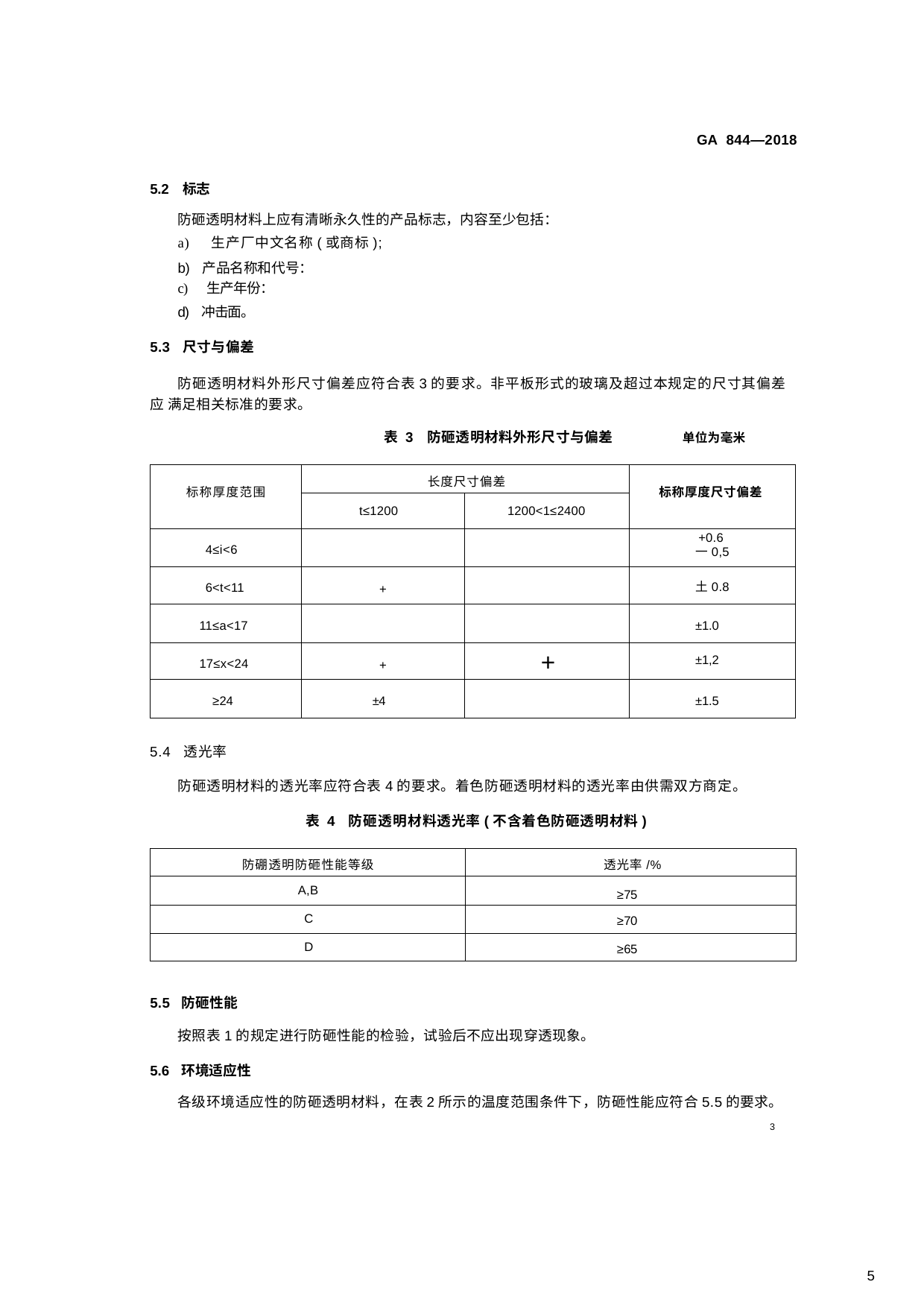

GA  844—2018

5.2 标志
防砸透明材料上应有清晰永久性的产品标志，内容至少包括：
a)     生产厂中文名称(或商标);
b) 产品名称和代号：
c)     生产年份：
d)  冲击面。
5.3 尺寸与偏差
防砸透明材料外形尺寸偏差应符合表3的要求。非平板形式的玻璃及超过本规定的尺寸其偏差应 满足相关标准的要求。

表 3 防砸透明材料外形尺寸与偏差                    单位为毫米
| 标称厚度范围 | 长度尺寸偏差 |  | 标称厚度尺寸偏差 |
| --- | --- | --- | --- |
|  | t≤1200 | 1200<1≤2400 |  |
| 4≤i<6 |  |  | +0.6 一0,5 |
| 6<t<11 | + |  | 土0.8 |
| 11≤a<17 |  |  | ±1.0 |
| 17≤x<24 | + | + | ±1,2 |
| ≥24 | ±4 |  | ±1.5 |

5.4 透光率
防砸透明材料的透光率应符合表4的要求。着色防砸透明材料的透光率由供需双方商定。

表 4  防砸透明材料透光率(不含着色防砸透明材料)
| 防硼透明防砸性能等级 | 透光率/% |
| --- | --- |
| A,B | ≥75 |
| C | ≥70 |
| D | ≥65 |

5.5  防砸性能
按照表1的规定进行防砸性能的检验，试验后不应出现穿透现象。
5.6  环境适应性

各级环境适应性的防砸透明材料，在表2所示的温度范围条件下，防砸性能应符合5.5的要求。

3

5